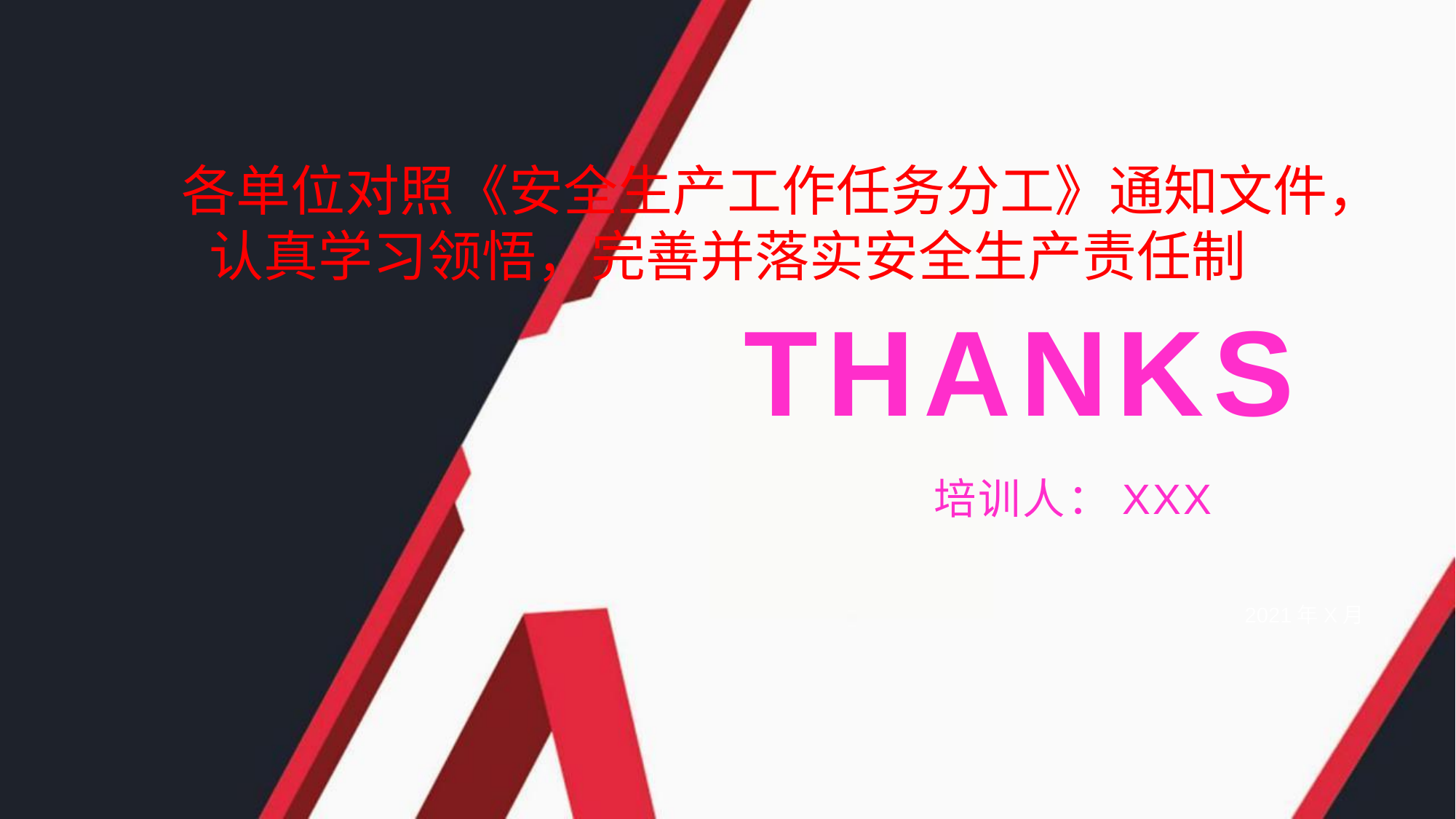

各单位对照《安全生产工作任务分工》通知文件，认真学习领悟，完善并落实安全生产责任制
# Thanks
培训人：XXX
2021年X月